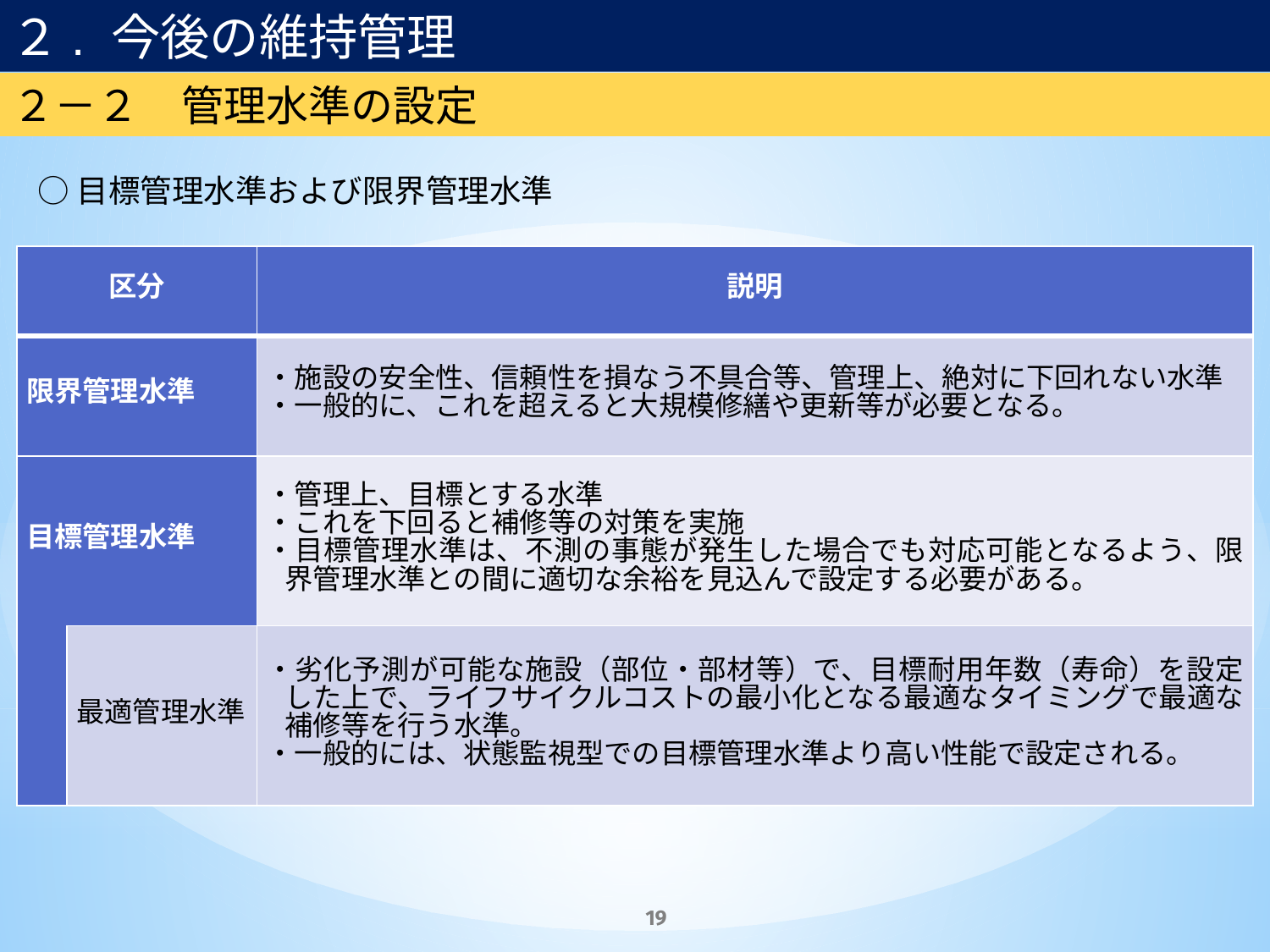

２. 今後の維持管理
２－２　管理水準の設定
維持管理手法に応じて、安全性（信頼性）やLCC最小化の観点から目標とする管理水準（目標管理水準）を適切に設定することが重要である。
目標管理水準は、施設の特性や重要性などを考慮し、施設もしくは部材単位毎に設定する。以下に基本的な考え方を示す。
○目標管理水準および限界管理水準
| 区分 |  | 説明 |
| --- | --- | --- |
| 限界管理水準 |  | ・施設の安全性、信頼性を損なう不具合等、管理上、絶対に下回れない水準 ・一般的に、これを超えると大規模修繕や更新等が必要となる。 |
| 目標管理水準 |  | ・管理上、目標とする水準 ・これを下回ると補修等の対策を実施 ・目標管理水準は、不測の事態が発生した場合でも対応可能となるよう、限界管理水準との間に適切な余裕を見込んで設定する必要がある。 |
|  | 最適管理水準 | ・劣化予測が可能な施設（部位・部材等）で、目標耐用年数（寿命）を設定した上で、ライフサイクルコストの最小化となる最適なタイミングで最適な補修等を行う水準。 ・一般的には、状態監視型での目標管理水準より高い性能で設定される。 |
19